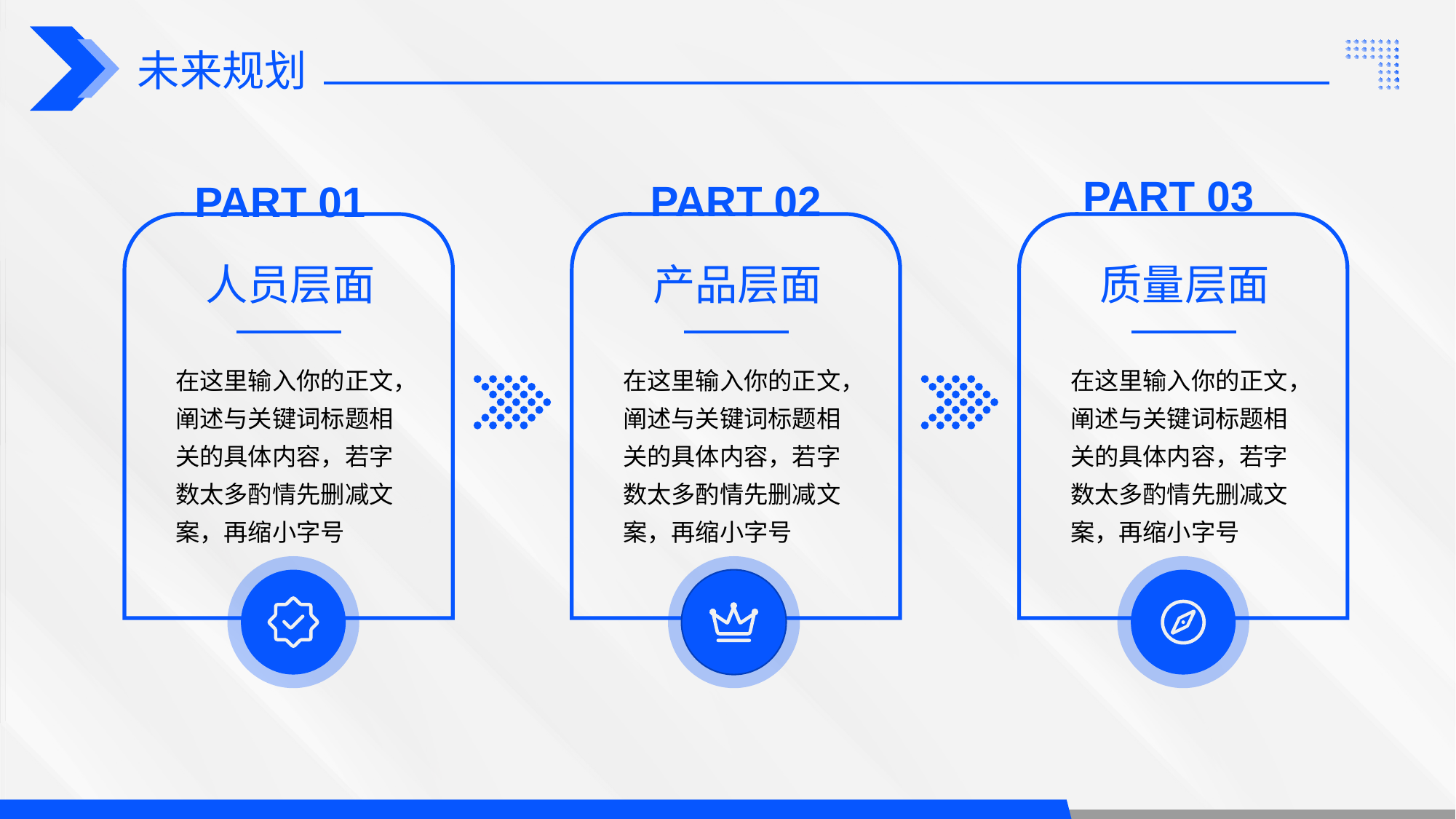

未来规划
PART 03

PART 02

PART 01

人员层面
产品层面
质量层面
在这里输入你的正文，阐述与关键词标题相关的具体内容，若字数太多酌情先删减文案，再缩小字号
在这里输入你的正文，阐述与关键词标题相关的具体内容，若字数太多酌情先删减文案，再缩小字号
在这里输入你的正文，阐述与关键词标题相关的具体内容，若字数太多酌情先删减文案，再缩小字号